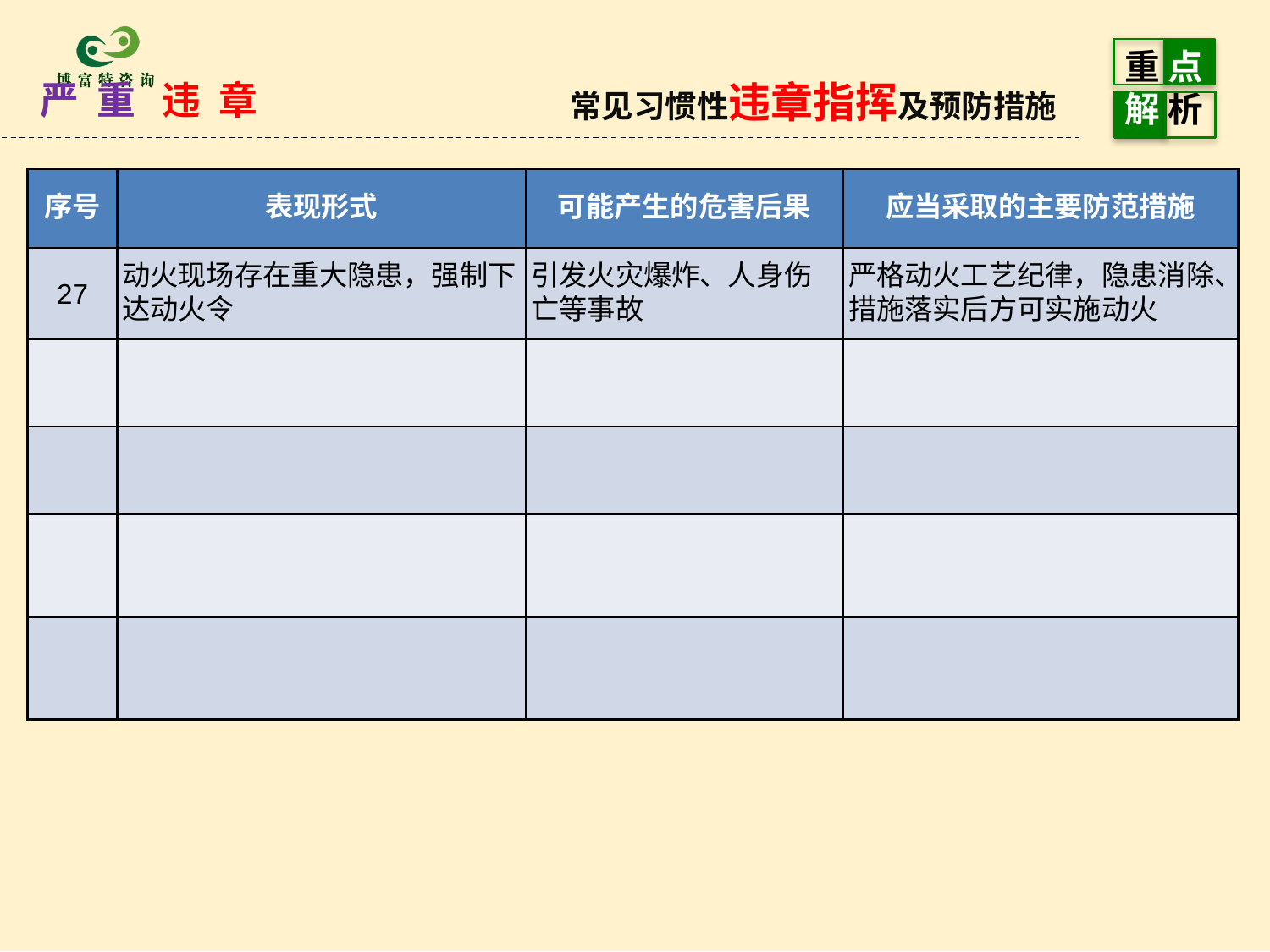

严  重   违  章
| 序号 | 表现形式 | 可能产生的危害后果 | 应当采取的主要防范措施 |
| --- | --- | --- | --- |
| 27 | 动火现场存在重大隐患，强制下达动火令 | 引发火灾爆炸、人身伤亡等事故 | 严格动火工艺纪律，隐患消除、措施落实后方可实施动火 |
|  |  |  |  |
|  |  |  |  |
|  |  |  |  |
|  |  |  |  |